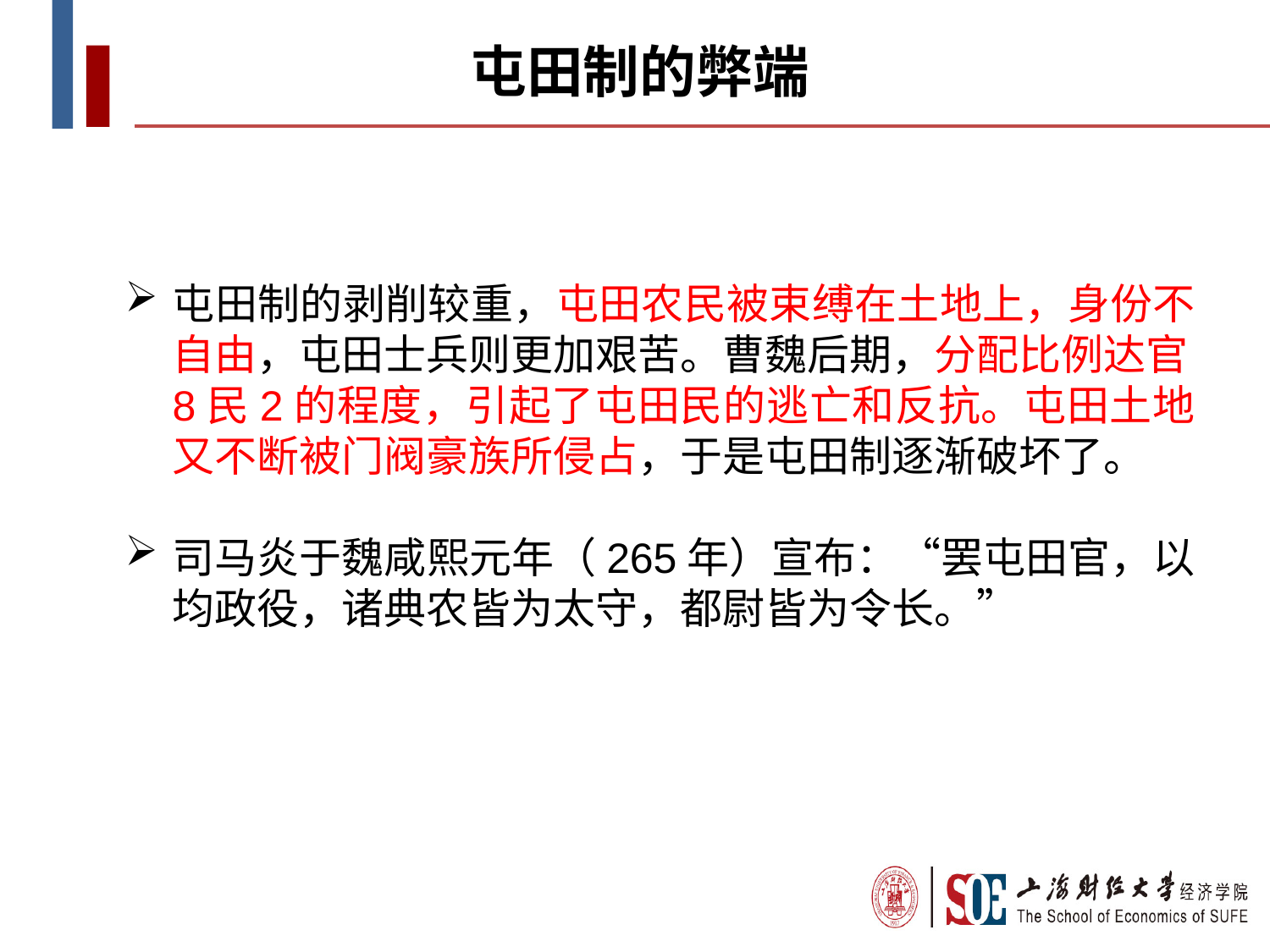

屯田制的弊端

屯田制的剥削较重，屯田农民被束缚在土地上，身份不自由，屯田士兵则更加艰苦。曹魏后期，分配比例达官8民2的程度，引起了屯田民的逃亡和反抗。屯田土地又不断被门阀豪族所侵占，于是屯田制逐渐破坏了。

司马炎于魏咸熙元年（265年）宣布：“罢屯田官，以均政役，诸典农皆为太守，都尉皆为令长。”